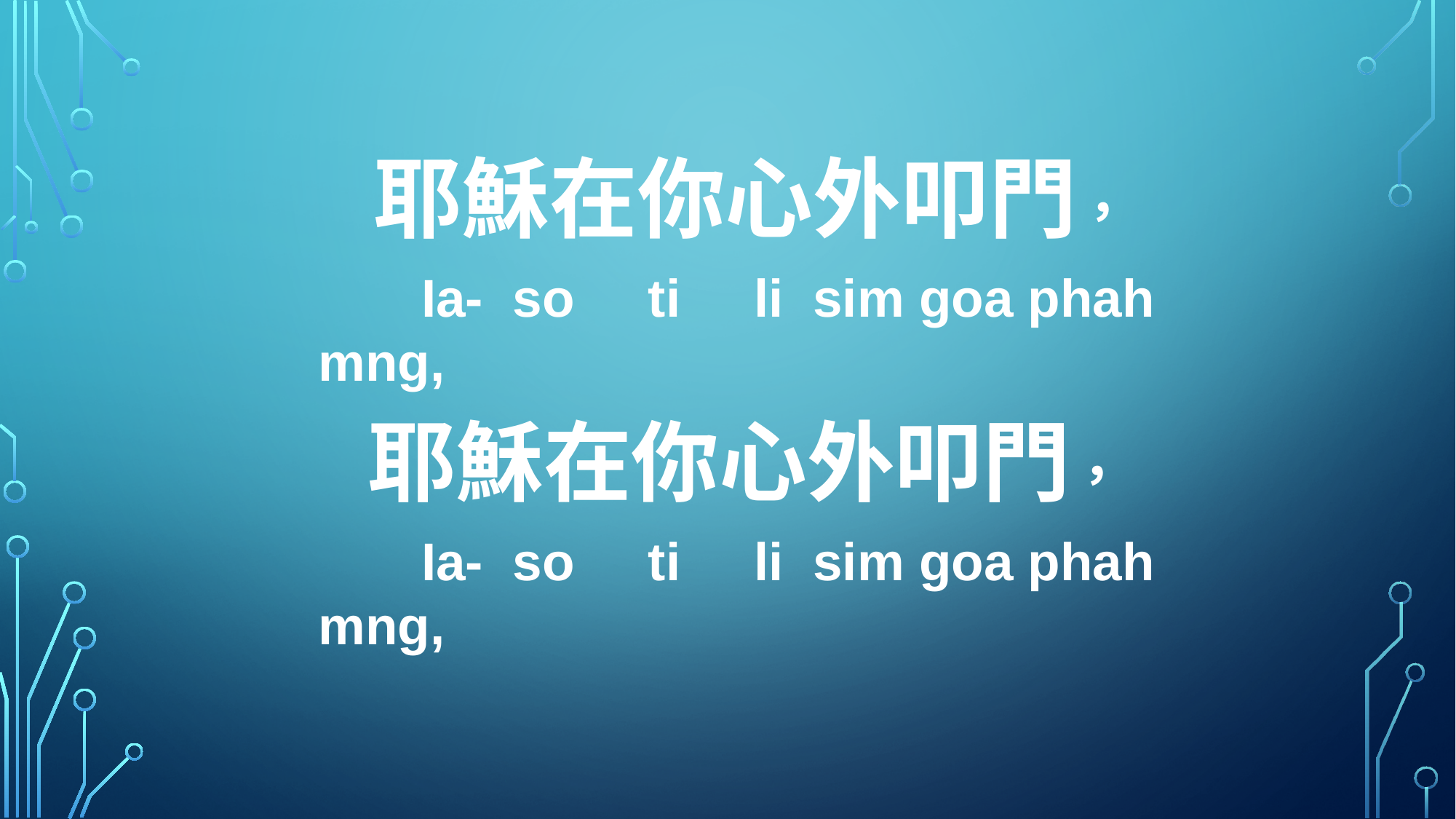

耶穌在你心外叩門，
       Ia-  so     ti     li  sim goa phah mng,
耶穌在你心外叩門，
       Ia-  so     ti     li  sim goa phah mng,